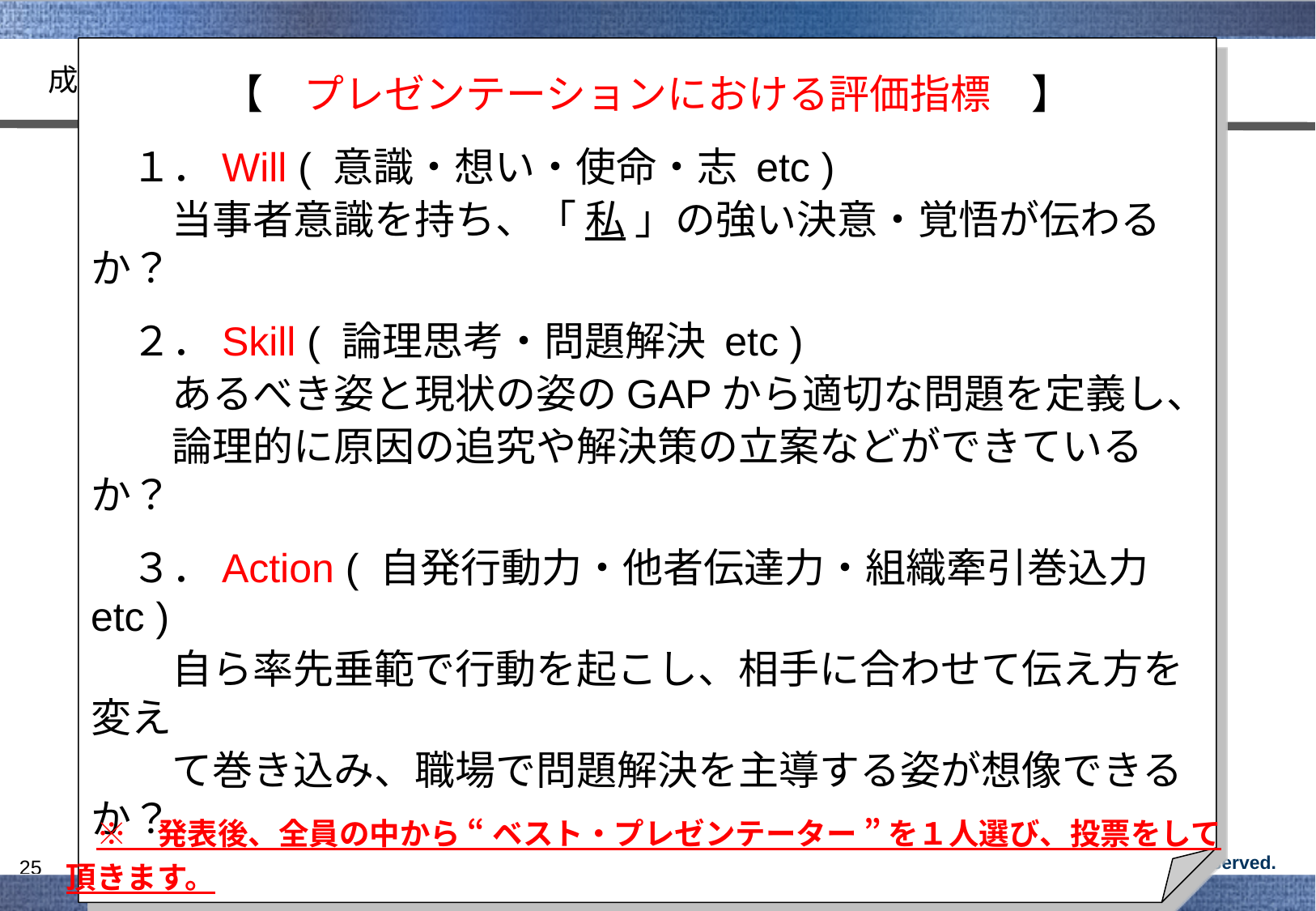

成果発表

【　プレゼンテーションにおける評価指標　】
　１．Will ( 意識・想い・使命・志 etc )
　　当事者意識を持ち、「 私 」の強い決意・覚悟が伝わるか？
　２．Skill ( 論理思考・問題解決 etc )
　　あるべき姿と現状の姿のGAPから適切な問題を定義し、
　　論理的に原因の追究や解決策の立案などができているか？
　３．Action ( 自発行動力・他者伝達力・組織牽引巻込力 etc )
　　自ら率先垂範で行動を起こし、相手に合わせて伝え方を変え
　　て巻き込み、職場で問題解決を主導する姿が想像できるか？
　※　発表後、全員の中から “ ベスト・プレゼンテーター ” を１人選び、投票をして頂きます。